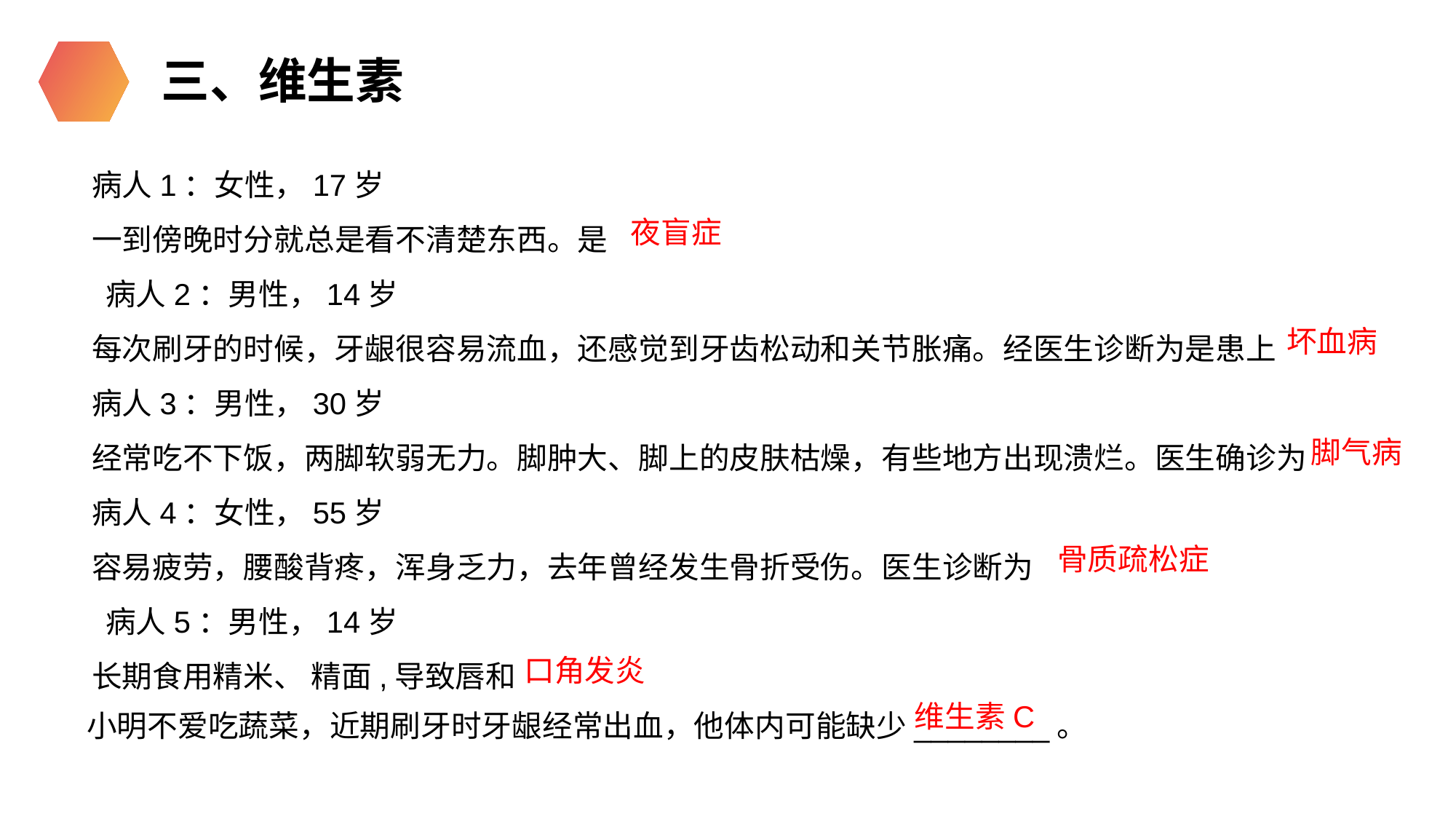

三、维生素
病人1：女性，17岁
一到傍晚时分就总是看不清楚东西。是
 病人2：男性，14岁
每次刷牙的时候，牙龈很容易流血，还感觉到牙齿松动和关节胀痛。经医生诊断为是患上
病人3：男性，30岁
经常吃不下饭，两脚软弱无力。脚肿大、脚上的皮肤枯燥，有些地方出现溃烂。医生确诊为
病人4：女性，55岁
容易疲劳，腰酸背疼，浑身乏力，去年曾经发生骨折受伤。医生诊断为
 病人5：男性，14岁
长期食用精米、 精面,导致唇和

夜盲症
坏血病
脚气病
骨质疏松症
口角发炎
    小明不爱吃蔬菜，近期刷牙时牙龈经常出血，他体内可能缺少________。
维生素C